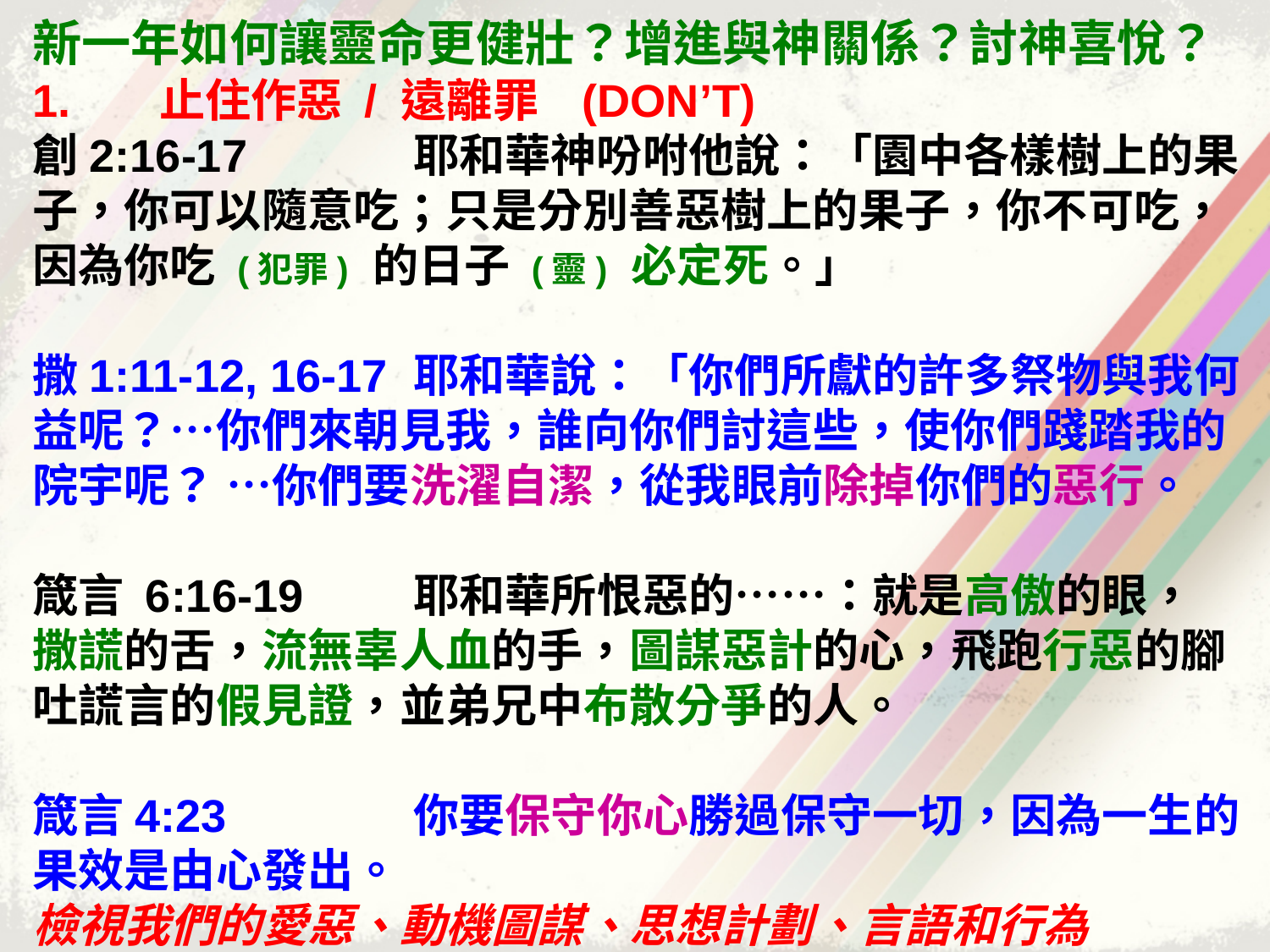

新一年如何讓靈命更健壯？增進與神關係？討神喜悅？
1.	止住作惡 / 遠離罪     (DON’T)
創2:16-17		耶和華神吩咐他說：「園中各樣樹上的果子，你可以隨意吃；只是分別善惡樹上的果子，你不可吃，因為你吃 (犯罪) 的日子 (靈) 必定死。」

撒1:11-12, 16-17	耶和華說：「你們所獻的許多祭物與我何益呢？…你們來朝見我，誰向你們討這些，使你們踐踏我的院宇呢？ …你們要洗濯自潔，從我眼前除掉你們的惡行。

箴言 6:16-19  	耶和華所恨惡的……：就是高傲的眼，  撒謊的舌，流無辜人血的手，圖謀惡計的心，飛跑行惡的腳吐謊言的假見證，並弟兄中布散分爭的人。

箴言4:23  		你要保守你心勝過保守一切，因為一生的果效是由心發出。
檢視我們的愛惡、動機圖謀、思想計劃、言語和行為